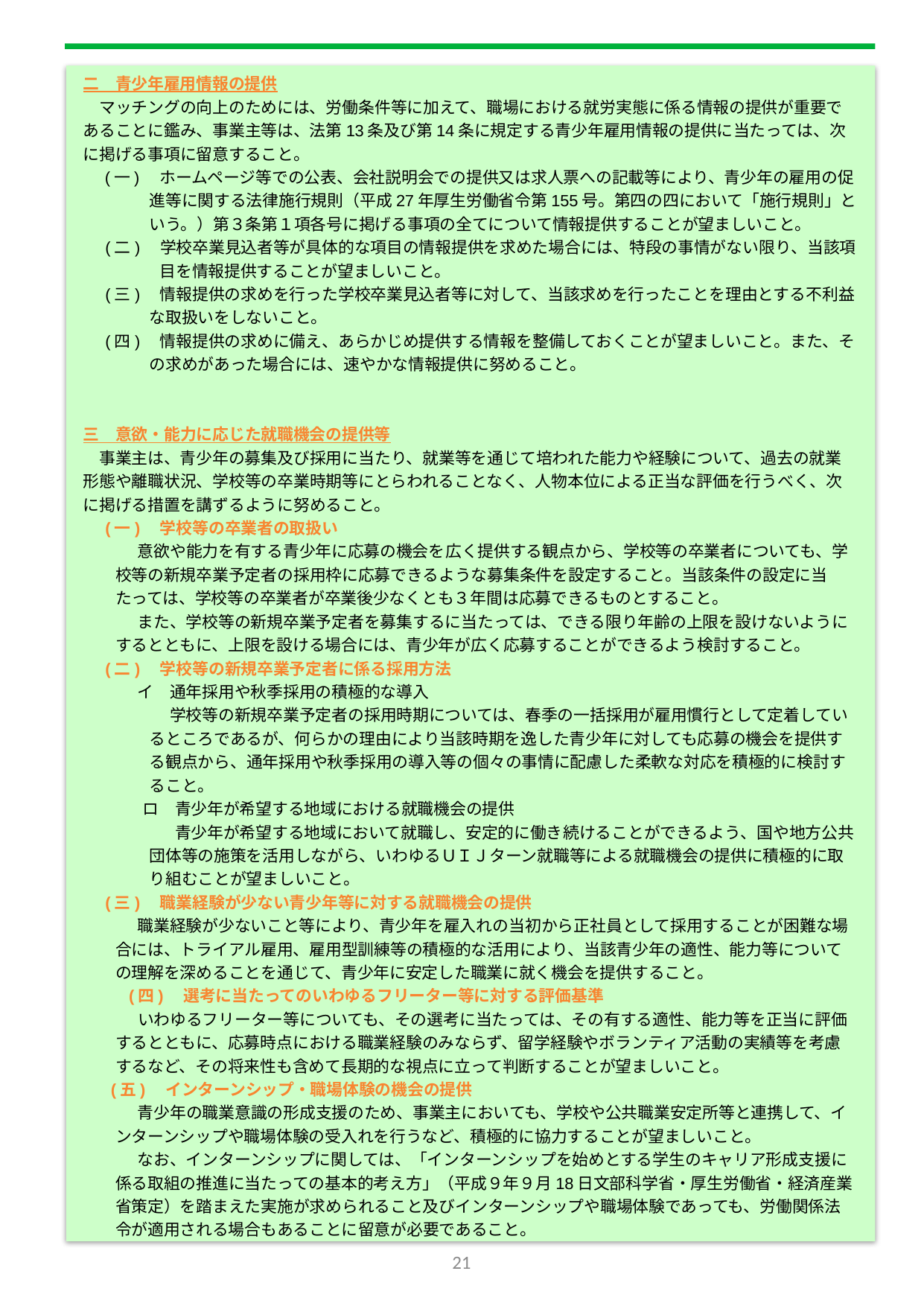

二　青少年雇用情報の提供
　マッチングの向上のためには、労働条件等に加えて、職場における就労実態に係る情報の提供が重要であることに鑑み、事業主等は、法第13条及び第14条に規定する青少年雇用情報の提供に当たっては、次に掲げる事項に留意すること。
(一)　ホームページ等での公表、会社説明会での提供又は求人票への記載等により、青少年の雇用の促進等に関する法律施行規則（平成27年厚生労働省令第155号。第四の四において「施行規則」という。）第３条第１項各号に掲げる事項の全てについて情報提供することが望ましいこと。
(二)　学校卒業見込者等が具体的な項目の情報提供を求めた場合には、特段の事情がない限り、当該項目を情報提供することが望ましいこと。
(三)　情報提供の求めを行った学校卒業見込者等に対して、当該求めを行ったことを理由とする不利益な取扱いをしないこと。
(四)　情報提供の求めに備え、あらかじめ提供する情報を整備しておくことが望ましいこと。また、その求めがあった場合には、速やかな情報提供に努めること。

三　意欲・能力に応じた就職機会の提供等
　事業主は、青少年の募集及び採用に当たり、就業等を通じて培われた能力や経験について、過去の就業
形態や離職状況、学校等の卒業時期等にとらわれることなく、人物本位による正当な評価を行うべく、次
に掲げる措置を講ずるように努めること。
(一)　学校等の卒業者の取扱い
　　意欲や能力を有する青少年に応募の機会を広く提供する観点から、学校等の卒業者についても、学校等の新規卒業予定者の採用枠に応募できるような募集条件を設定すること。当該条件の設定に当たっては、学校等の卒業者が卒業後少なくとも３年間は応募できるものとすること。
また、学校等の新規卒業予定者を募集するに当たっては、できる限り年齢の上限を設けないようにするとともに、上限を設ける場合には、青少年が広く応募することができるよう検討すること。
(二)　学校等の新規卒業予定者に係る採用方法
イ　通年採用や秋季採用の積極的な導入
　　学校等の新規卒業予定者の採用時期については、春季の一括採用が雇用慣行として定着しているところであるが、何らかの理由により当該時期を逸した青少年に対しても応募の機会を提供する観点から、通年採用や秋季採用の導入等の個々の事情に配慮した柔軟な対応を積極的に検討すること。
　ロ　青少年が希望する地域における就職機会の提供
　　　青少年が希望する地域において就職し、安定的に働き続けることができるよう、国や地方公共団体等の施策を活用しながら、いわゆるＵＩＪターン就職等による就職機会の提供に積極的に取り組むことが望ましいこと。
(三)　職業経験が少ない青少年等に対する就職機会の提供
職業経験が少ないこと等により、青少年を雇入れの当初から正社員として採用することが困難な場合には、トライアル雇用、雇用型訓練等の積極的な活用により、当該青少年の適性、能力等についての理解を深めることを通じて、青少年に安定した職業に就く機会を提供すること。
　 (四)　選考に当たってのいわゆるフリーター等に対する評価基準
　　いわゆるフリーター等についても、その選考に当たっては、その有する適性、能力等を正当に評価するとともに、応募時点における職業経験のみならず、留学経験やボランティア活動の実績等を考慮するなど、その将来性も含めて長期的な視点に立って判断することが望ましいこと。
 　(五)　インターンシップ・職場体験の機会の提供
　　青少年の職業意識の形成支援のため、事業主においても、学校や公共職業安定所等と連携して、インターンシップや職場体験の受入れを行うなど、積極的に協力することが望ましいこと。
なお、インターンシップに関しては、「インターンシップを始めとする学生のキャリア形成支援に係る取組の推進に当たっての基本的考え方」（平成９年９月18日文部科学省・厚生労働省・経済産業省策定）を踏まえた実施が求められること及びインターンシップや職場体験であっても、労働関係法令が適用される場合もあることに留意が必要であること。

21